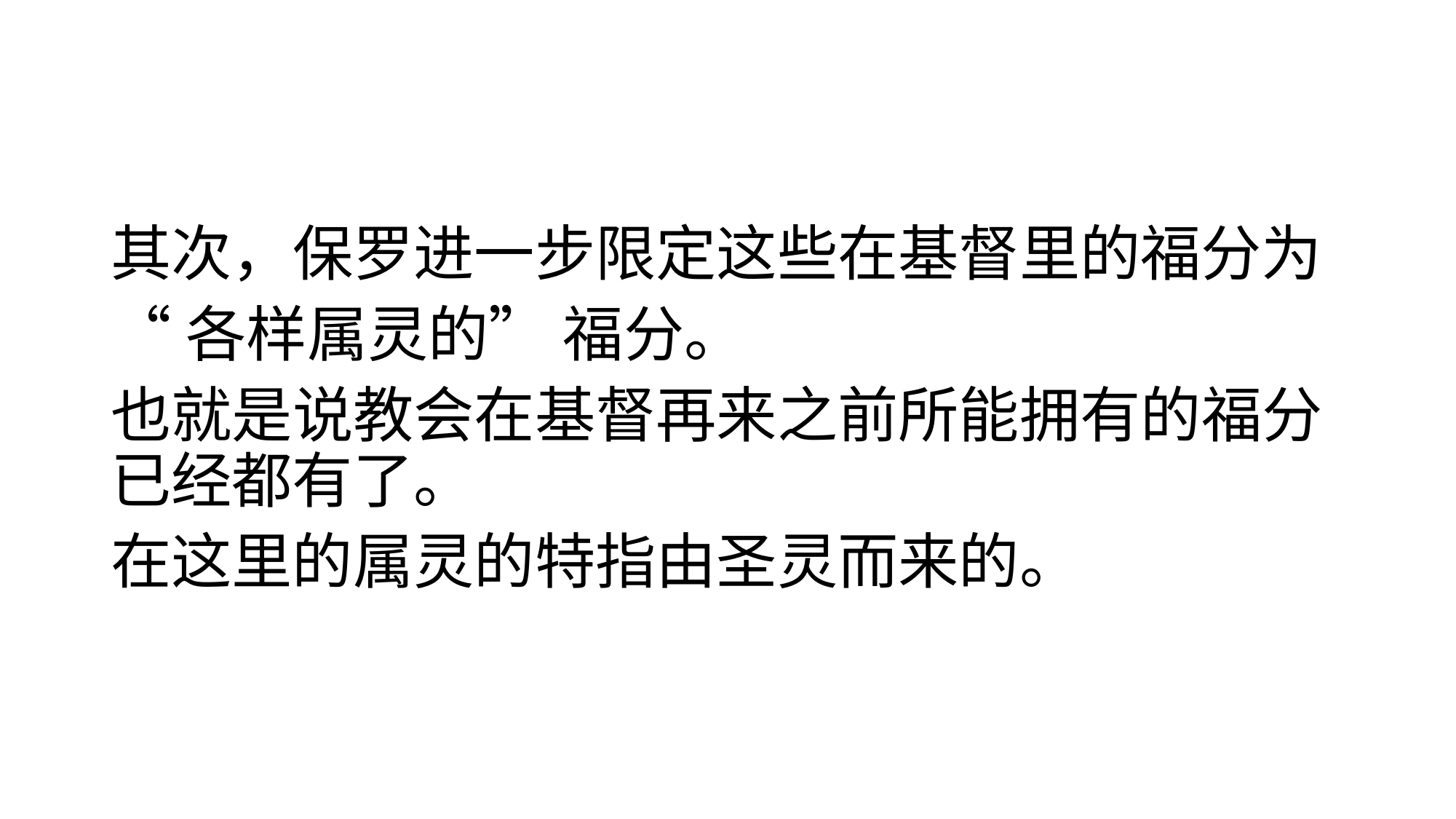

#
其次，保罗进一步限定这些在基督里的福分为
“各样属灵的” 福分。
也就是说教会在基督再来之前所能拥有的福分已经都有了。
在这里的属灵的特指由圣灵而来的。